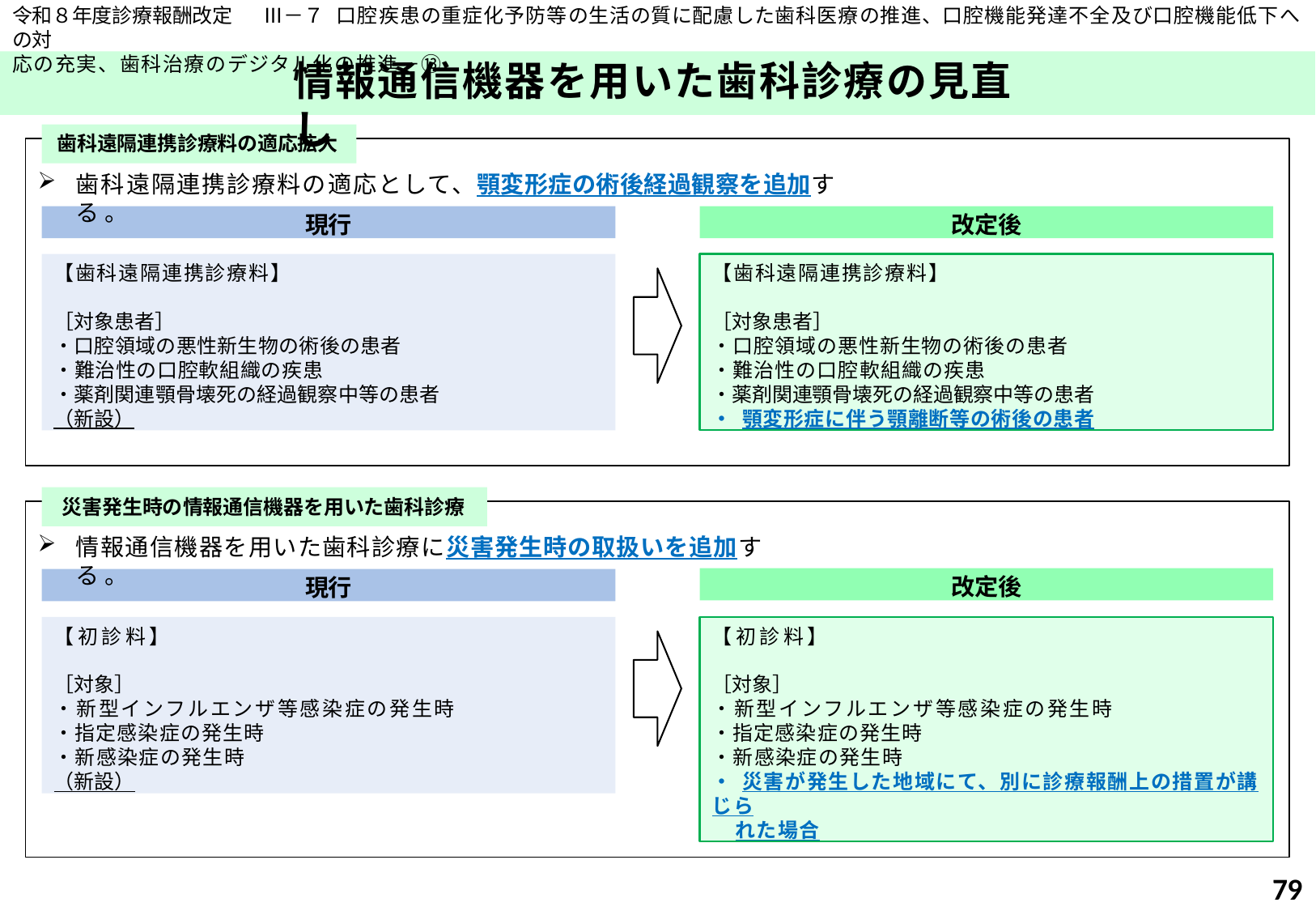

令和８年度診療報酬改定	Ⅲ－７  口腔疾患の重症化予防等の生活の質に配慮した歯科医療の推進、口腔機能発達不全及び口腔機能低下への対
応の充実、歯科治療のデジタル化の推進－⑬

情報通信機器を用いた歯科診療の見直し
歯科遠隔連携診療料の適応拡大
歯科遠隔連携診療料の適応として、顎変形症の術後経過観察を追加する。

現行
改定後
【歯科遠隔連携診療料】
［対象患者］
・口腔領域の悪性新生物の術後の患者
・難治性の口腔軟組織の疾患
・薬剤関連顎骨壊死の経過観察中等の患者
（新設）
【歯科遠隔連携診療料】
［対象患者］
・口腔領域の悪性新生物の術後の患者
・難治性の口腔軟組織の疾患
・薬剤関連顎骨壊死の経過観察中等の患者
・顎変形症に伴う顎離断等の術後の患者
災害発生時の情報通信機器を用いた歯科診療
情報通信機器を用いた歯科診療に災害発生時の取扱いを追加する。

改定後
現行
【初診料】
［対象］
・新型インフルエンザ等感染症の発生時
・指定感染症の発生時
・新感染症の発生時
（新設）
【初診料】
［対象］
・新型インフルエンザ等感染症の発生時
・指定感染症の発生時
・新感染症の発生時
・災害が発生した地域にて、別に診療報酬上の措置が講じら
れた場合
79